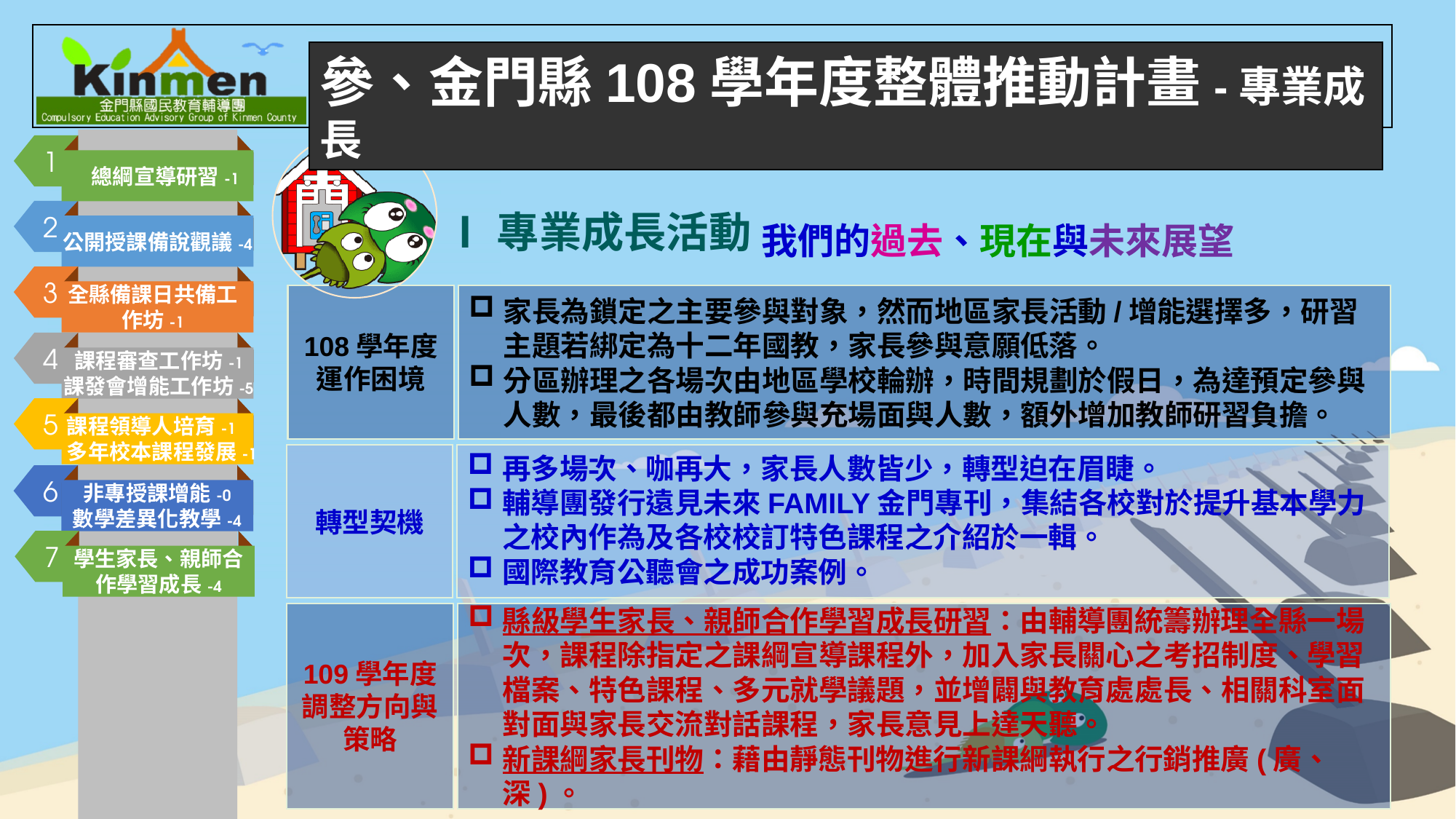

參、金門縣108學年度整體推動計畫-專業成長

1

總綱宣導研習-1
我們的過去、現在與未來展望
Ⅰ專業成長活動
2

公開授課備說觀議-4
3
全縣備課日共備工作坊-1

108學年度運作困境
家長為鎖定之主要參與對象，然而地區家長活動/增能選擇多，研習主題若綁定為十二年國教，家長參與意願低落。
分區辦理之各場次由地區學校輪辦，時間規劃於假日，為達預定參與人數，最後都由教師參與充場面與人數，額外增加教師研習負擔。
4
課程審查工作坊-1
課發會增能工作坊-5

5
課程領導人培育-1
多年校本課程發展-1

轉型契機
再多場次、咖再大，家長人數皆少，轉型迫在眉睫。
輔導團發行遠見未來FAMILY金門專刊，集結各校對於提升基本學力之校內作為及各校校訂特色課程之介紹於一輯。
國際教育公聽會之成功案例。
6
非專授課增能-0
數學差異化教學-4

7
學生家長、親師合作學習成長-4

109學年度調整方向與策略
縣級學生家長、親師合作學習成長研習：由輔導團統籌辦理全縣一場次，課程除指定之課綱宣導課程外，加入家長關心之考招制度、學習檔案、特色課程、多元就學議題，並增闢與教育處處長、相關科室面對面與家長交流對話課程，家長意見上達天聽。
新課綱家長刊物：藉由靜態刊物進行新課綱執行之行銷推廣(廣、深)。